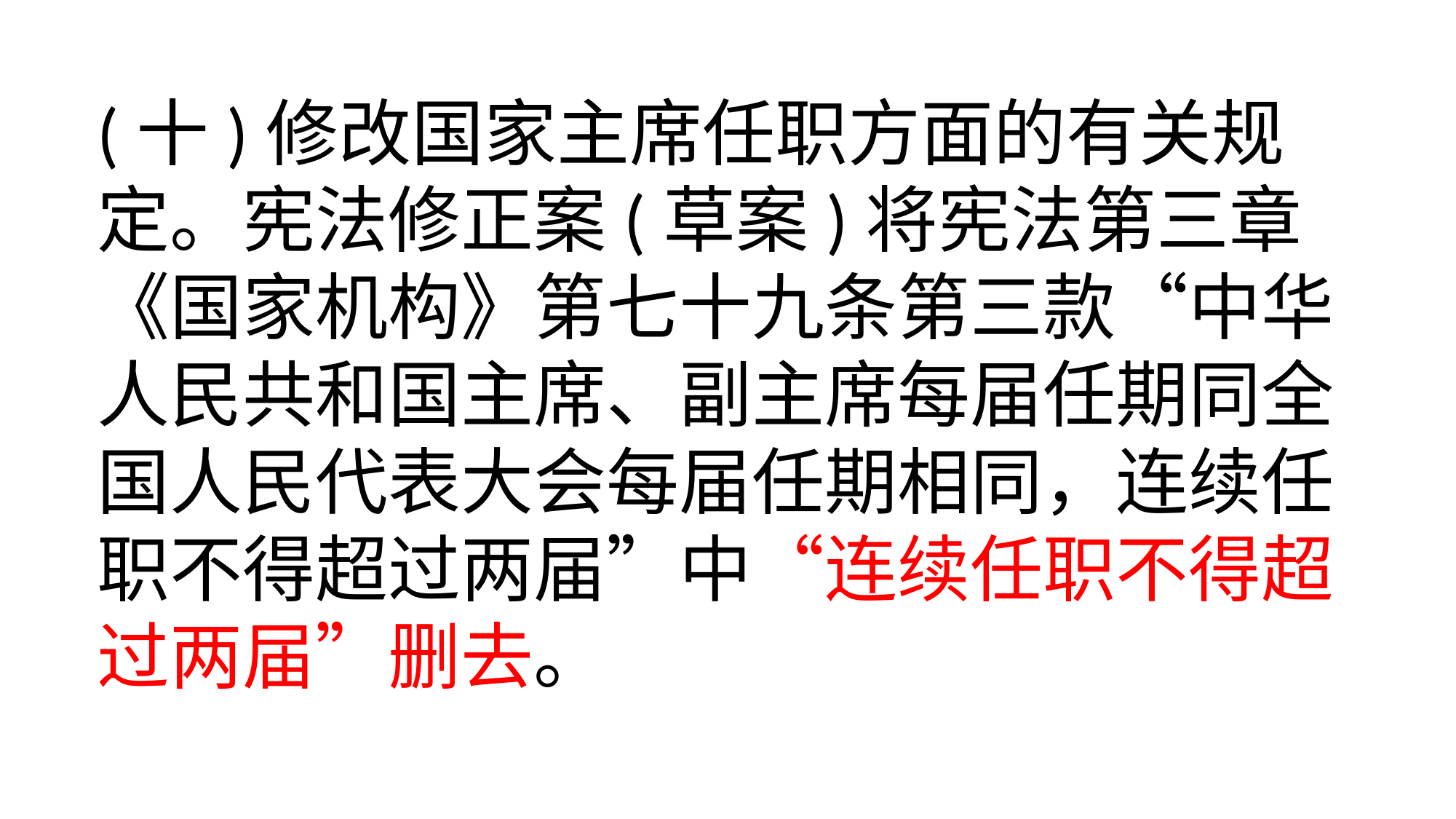

(十)修改国家主席任职方面的有关规定。宪法修正案(草案)将宪法第三章《国家机构》第七十九条第三款“中华人民共和国主席、副主席每届任期同全国人民代表大会每届任期相同，连续任职不得超过两届”中“连续任职不得超过两届”删去。